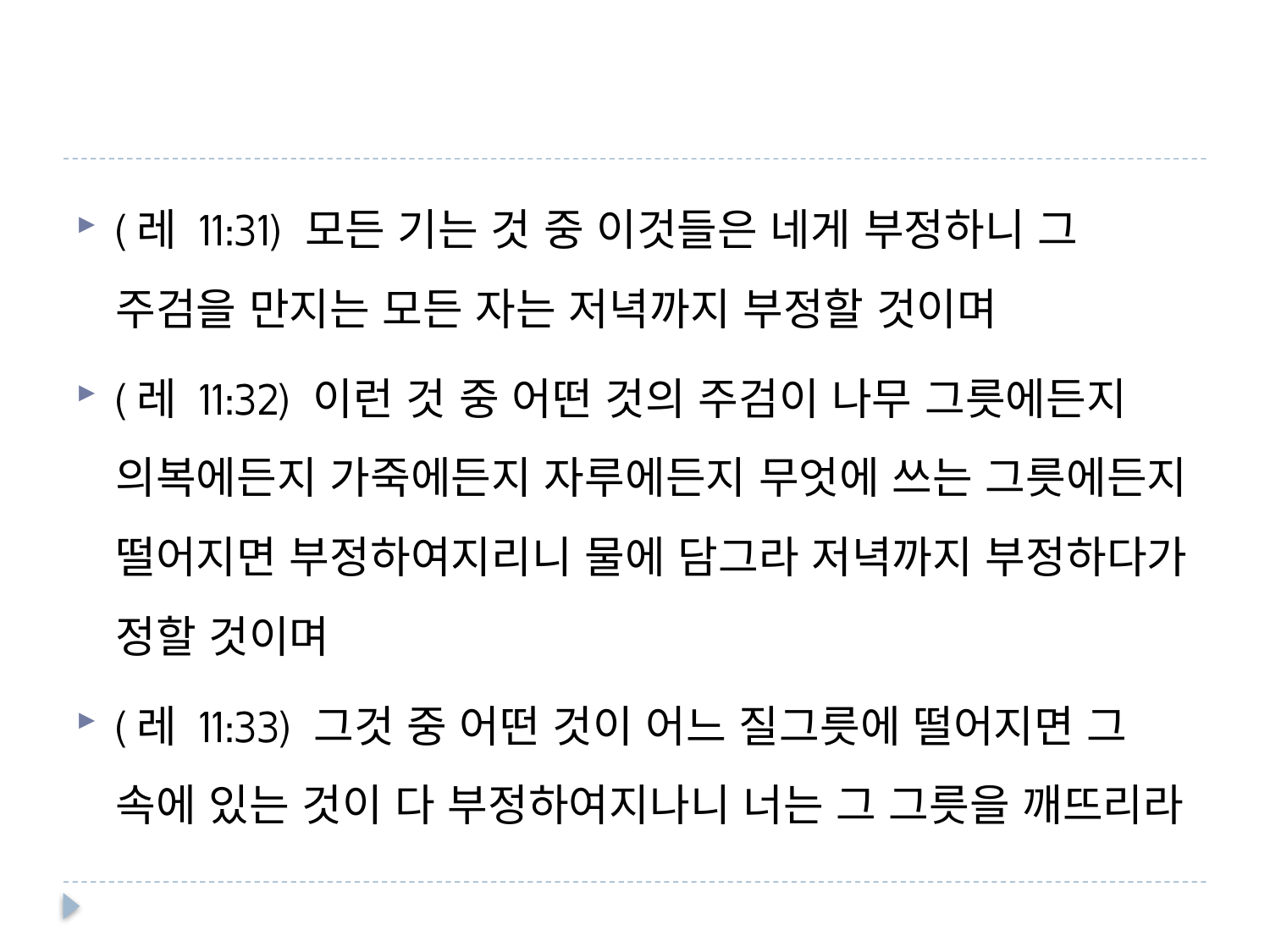

#
(레 11:31) 모든 기는 것 중 이것들은 네게 부정하니 그 주검을 만지는 모든 자는 저녁까지 부정할 것이며
(레 11:32) 이런 것 중 어떤 것의 주검이 나무 그릇에든지 의복에든지 가죽에든지 자루에든지 무엇에 쓰는 그릇에든지 떨어지면 부정하여지리니 물에 담그라 저녁까지 부정하다가 정할 것이며
(레 11:33) 그것 중 어떤 것이 어느 질그릇에 떨어지면 그 속에 있는 것이 다 부정하여지나니 너는 그 그릇을 깨뜨리라